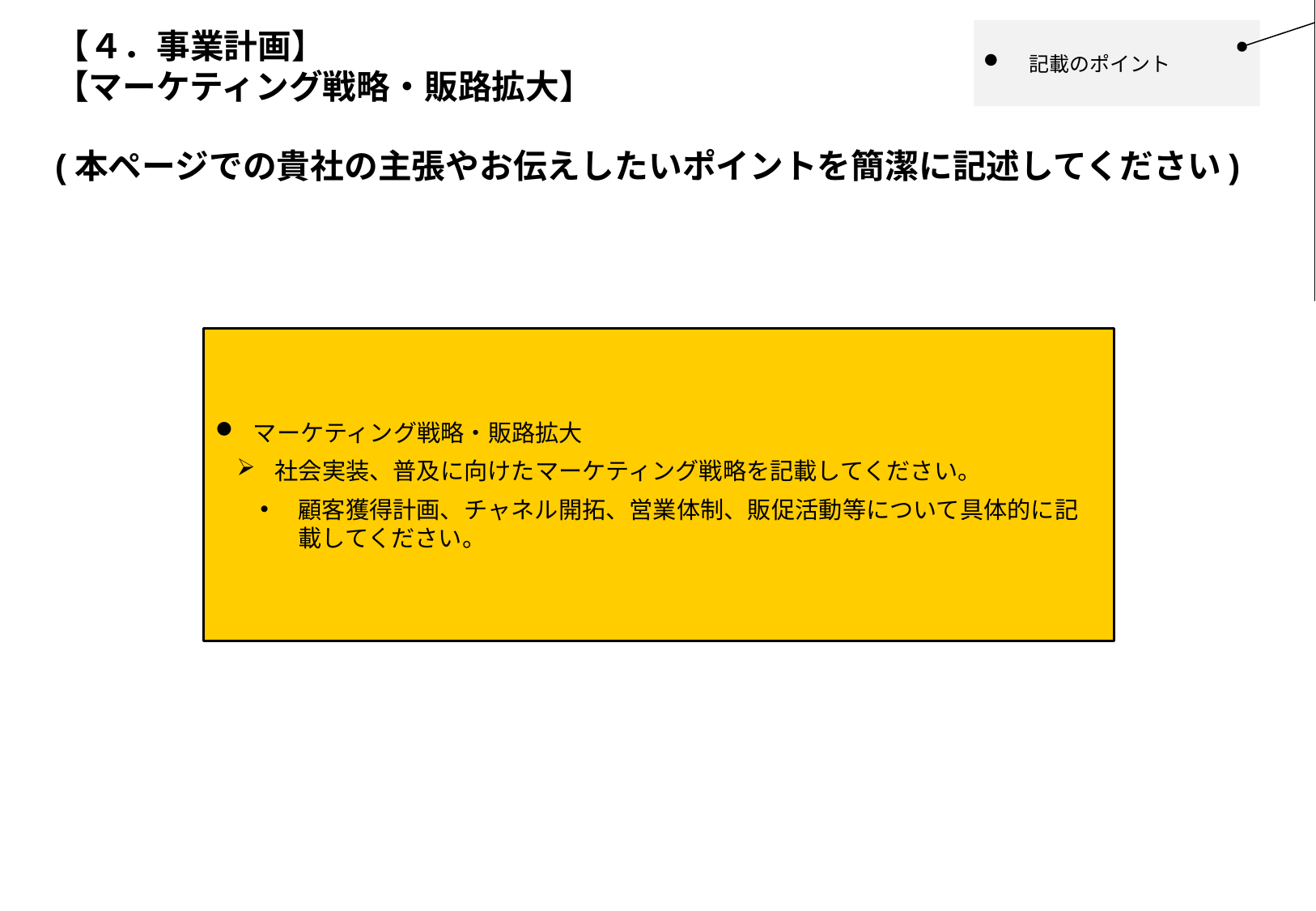

ボディに記載の内容うち、どの項目に該当し得るかを各資料右肩にできる限りお示しください。
（1ページ1項目ずつ作成でも、1ページで複数項目を含めて表現される場合で問題ありません）
※以後のページにかけても同様
# 【４．事業計画】 【マーケティング戦略・販路拡大】
記載のポイント
(本ページでの貴社の主張やお伝えしたいポイントを簡潔に記述してください)
マーケティング戦略・販路拡大
社会実装、普及に向けたマーケティング戦略を記載してください。
顧客獲得計画、チャネル開拓、営業体制、販促活動等について具体的に記載してください。